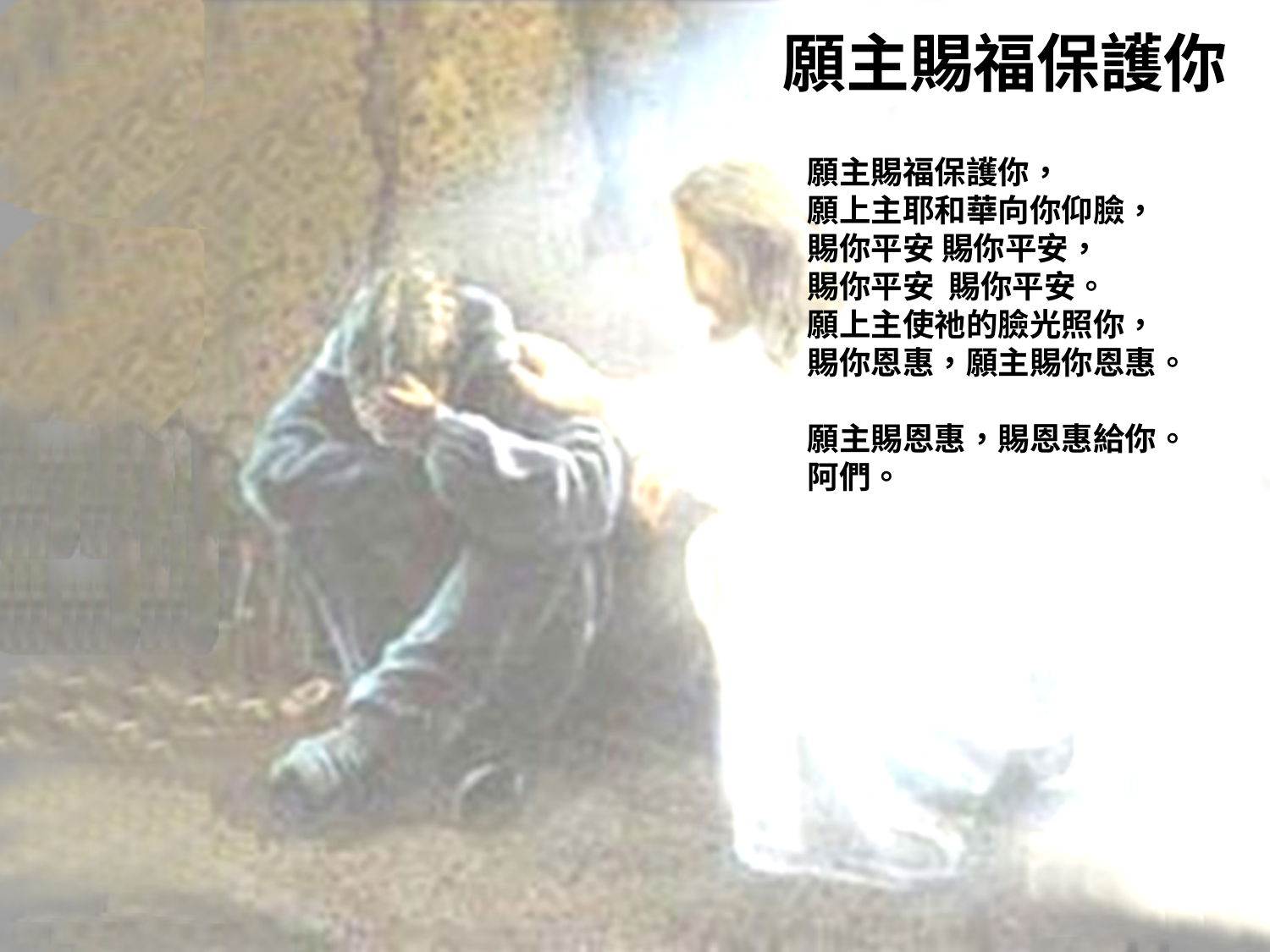

# 願主賜福保護你
願主賜福保護你，          願上主耶和華向你仰臉，
賜你平安 賜你平安，     賜你平安  賜你平安。
願上主使祂的臉光照你，賜你恩惠，願主賜你恩惠。
願主賜恩惠，賜恩惠給你。阿們。